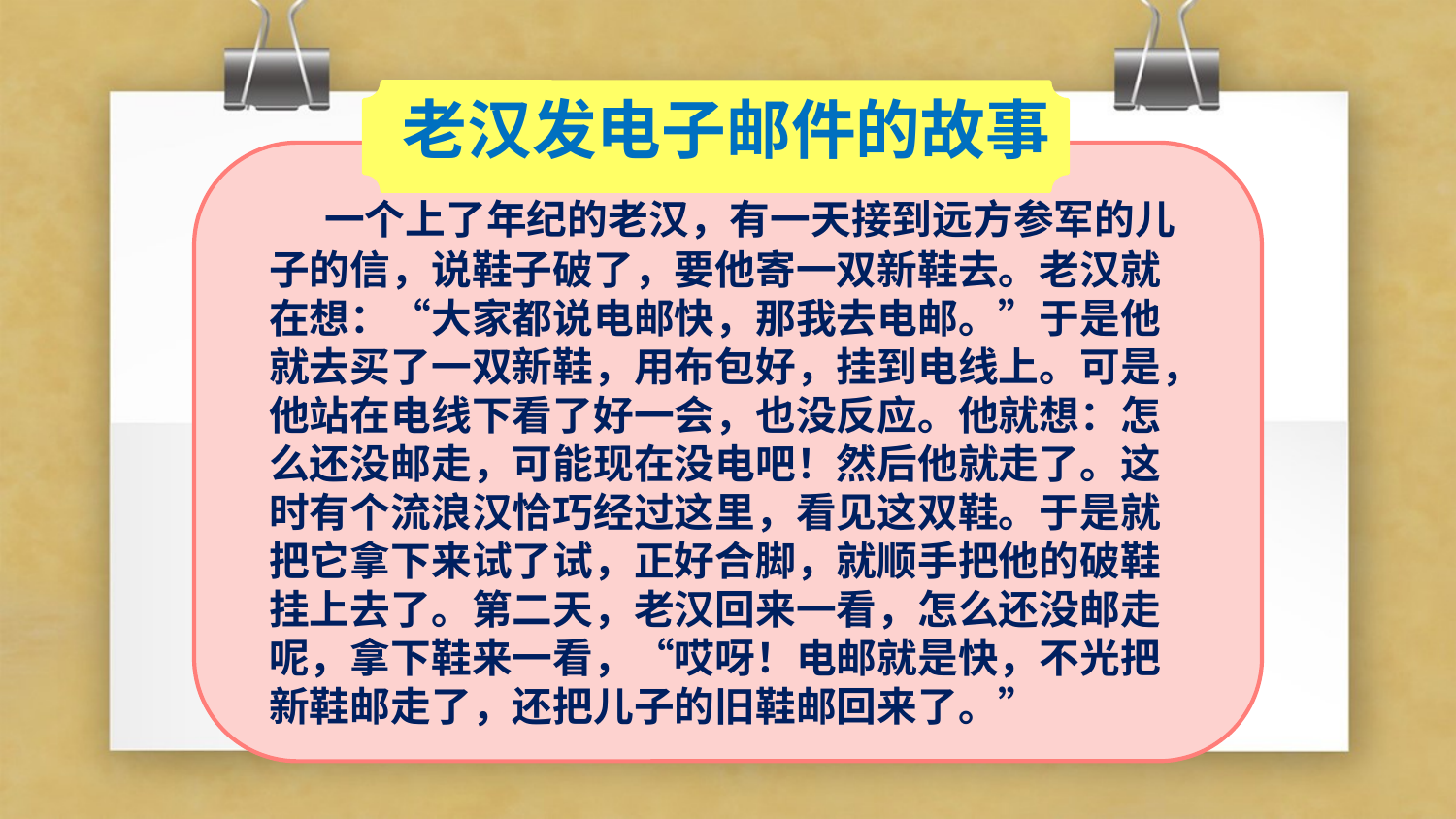

老汉发电子邮件的故事

    一个上了年纪的老汉，有一天接到远方参军的儿子的信，说鞋子破了，要他寄一双新鞋去。老汉就在想：“大家都说电邮快，那我去电邮。”于是他就去买了一双新鞋，用布包好，挂到电线上。可是，他站在电线下看了好一会，也没反应。他就想：怎么还没邮走，可能现在没电吧！然后他就走了。这时有个流浪汉恰巧经过这里，看见这双鞋。于是就把它拿下来试了试，正好合脚，就顺手把他的破鞋挂上去了。第二天，老汉回来一看，怎么还没邮走呢，拿下鞋来一看，“哎呀！电邮就是快，不光把新鞋邮走了，还把儿子的旧鞋邮回来了。”